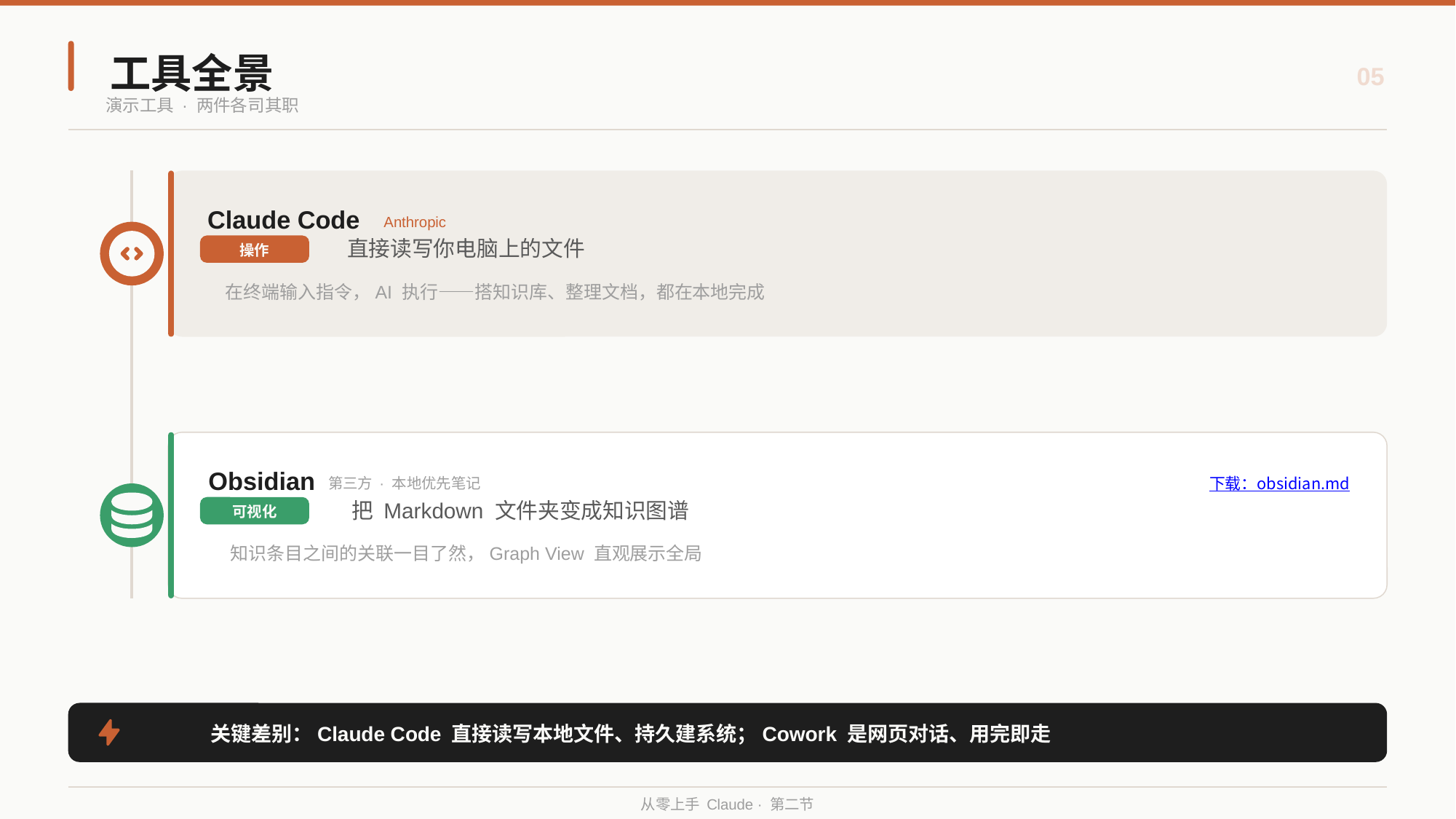

工具全景
05
演示工具 · 两件各司其职

Claude Code
Anthropic

直接读写你电脑上的文件

操作
在终端输入指令，AI 执行——搭知识库、整理文档，都在本地完成

Obsidian
下载：obsidian.md
第三方 · 本地优先笔记

把 Markdown 文件夹变成知识图谱

可视化
知识条目之间的关联一目了然，Graph View 直观展示全局

关键差别：Claude Code 直接读写本地文件、持久建系统；Cowork 是网页对话、用完即走

从零上手 Claude · 第二节